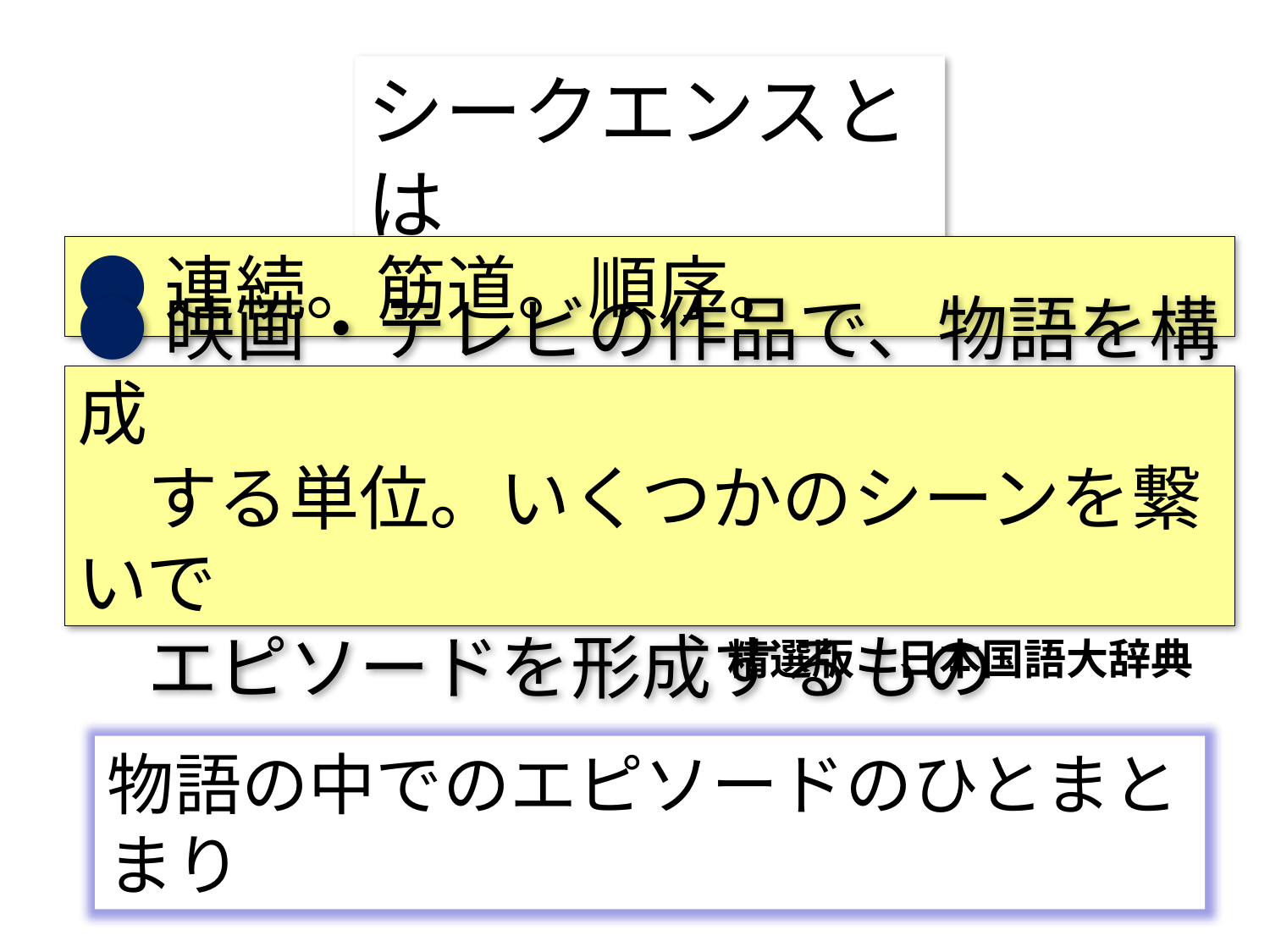

シークエンスとは
●連続。筋道。順序。
●映画・テレビの作品で、物語を構成
　する単位。いくつかのシーンを繋いで
　エピソードを形成するもの
精選版　日本国語大辞典
物語の中でのエピソードのひとまとまり